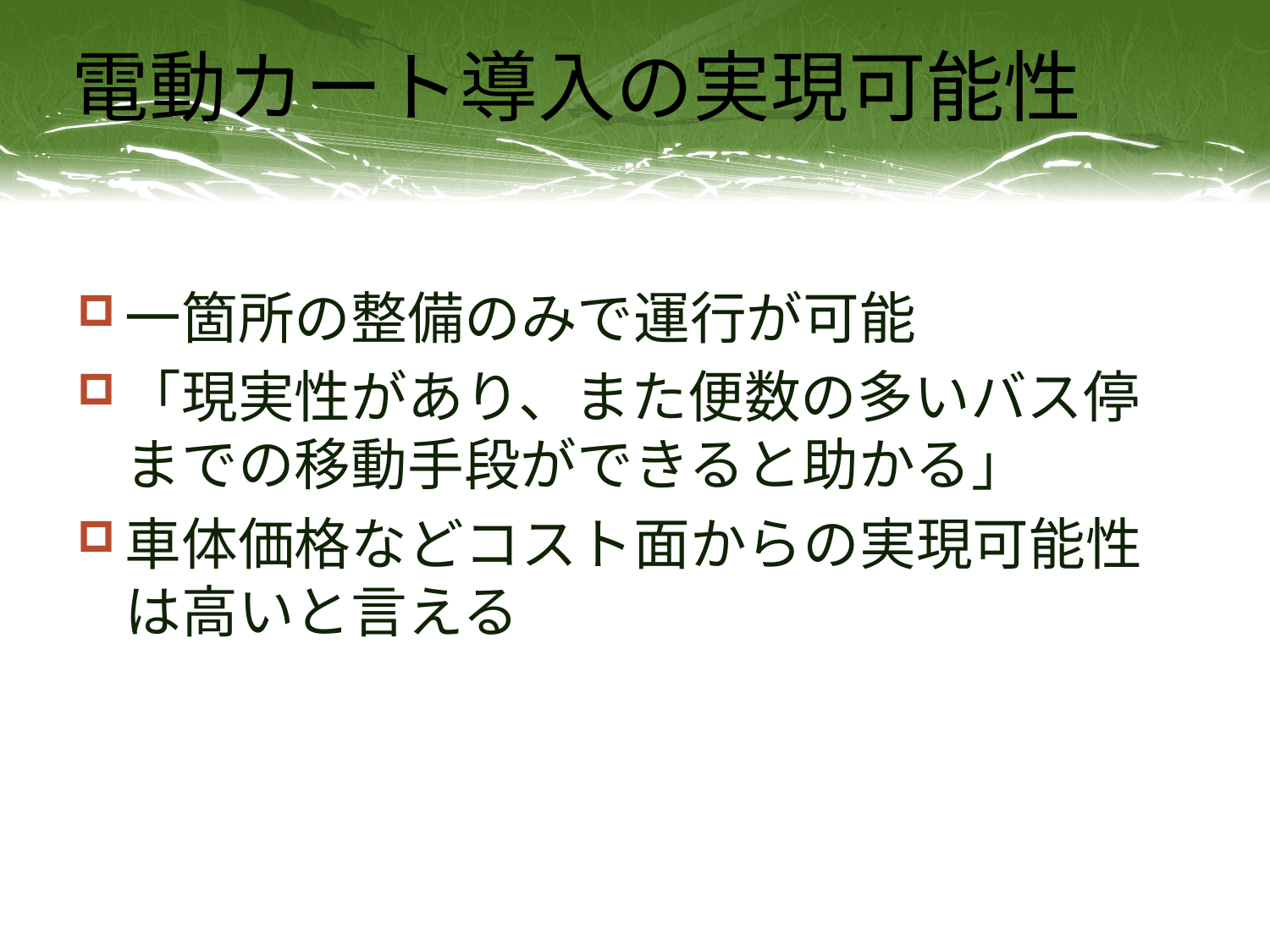

# 電動カート導入の実現可能性
一箇所の整備のみで運行が可能
「現実性があり、また便数の多いバス停までの移動手段ができると助かる」
車体価格などコスト面からの実現可能性は高いと言える